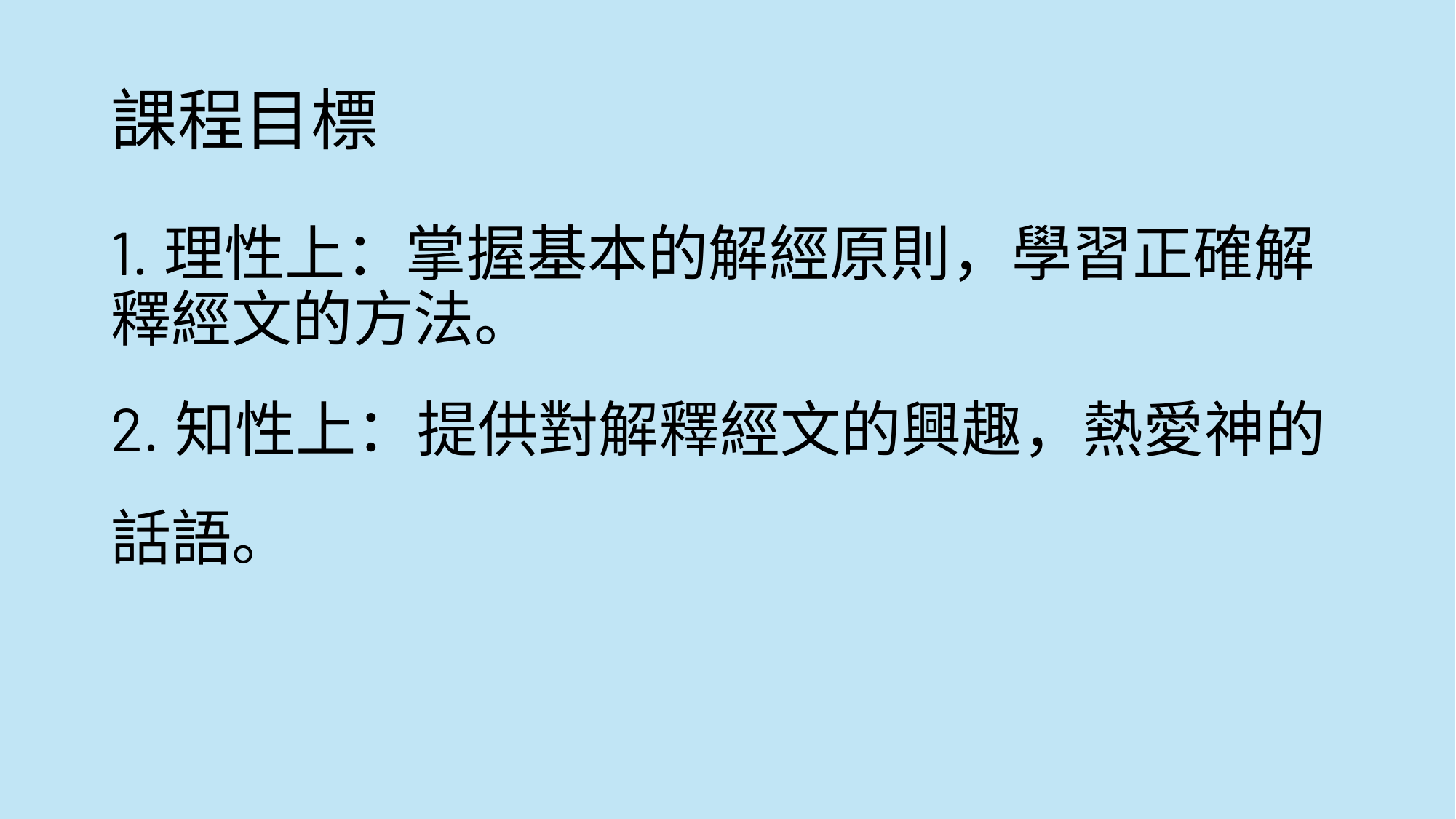

# 課程目標
1.理性上：掌握基本的解經原則，學習正確解釋經文的方法。
2.知性上：提供對解釋經文的興趣，熱愛神的話語。